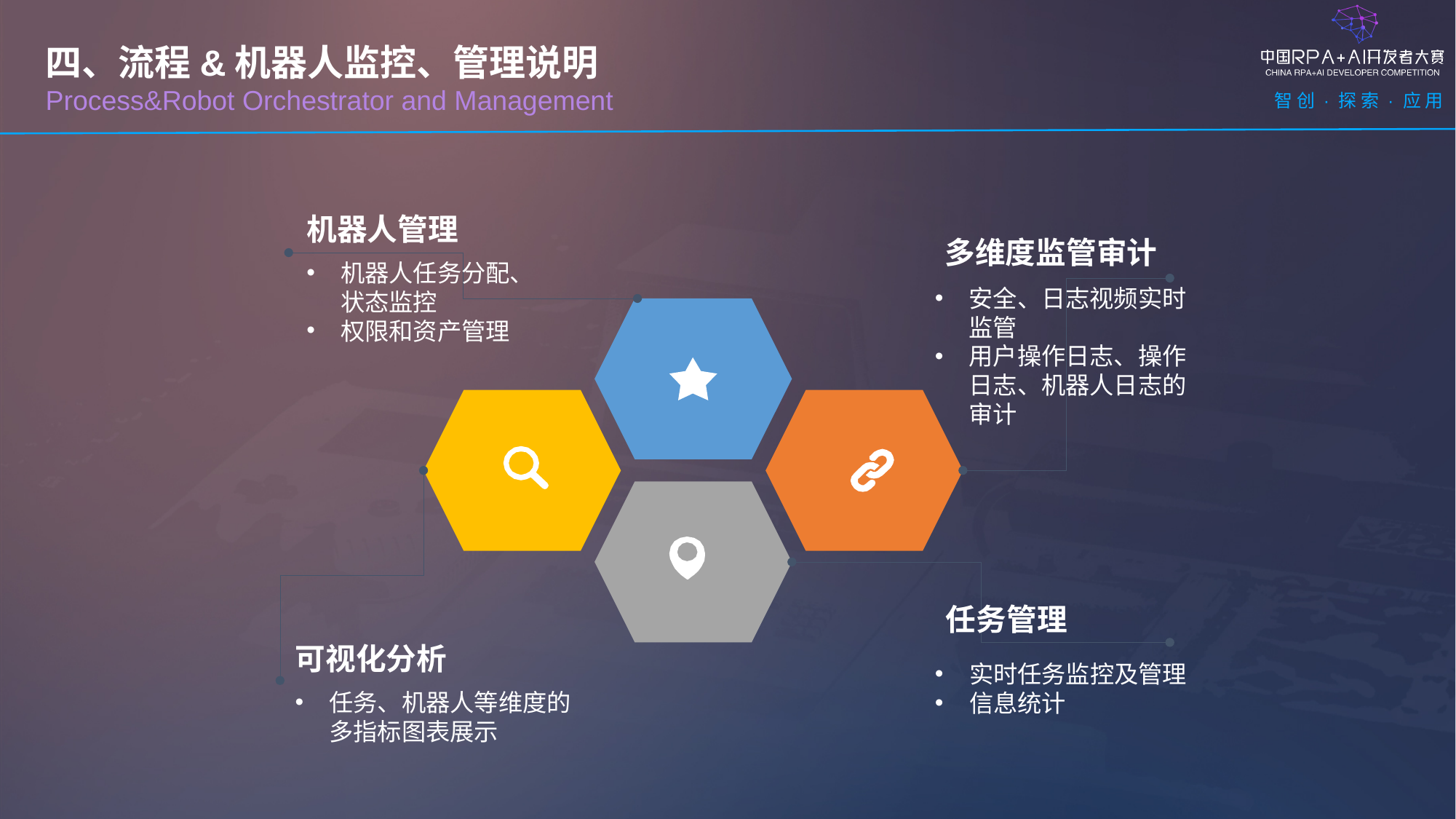

四、流程&机器人监控、管理说明
Process&Robot Orchestrator and Management
机器人管理
机器人任务分配、状态监控
权限和资产管理
多维度监管审计
安全、日志视频实时监管
用户操作日志、操作日志、机器人日志的审计

任务管理
可视化分析
任务、机器人等维度的多指标图表展示
实时任务监控及管理
信息统计